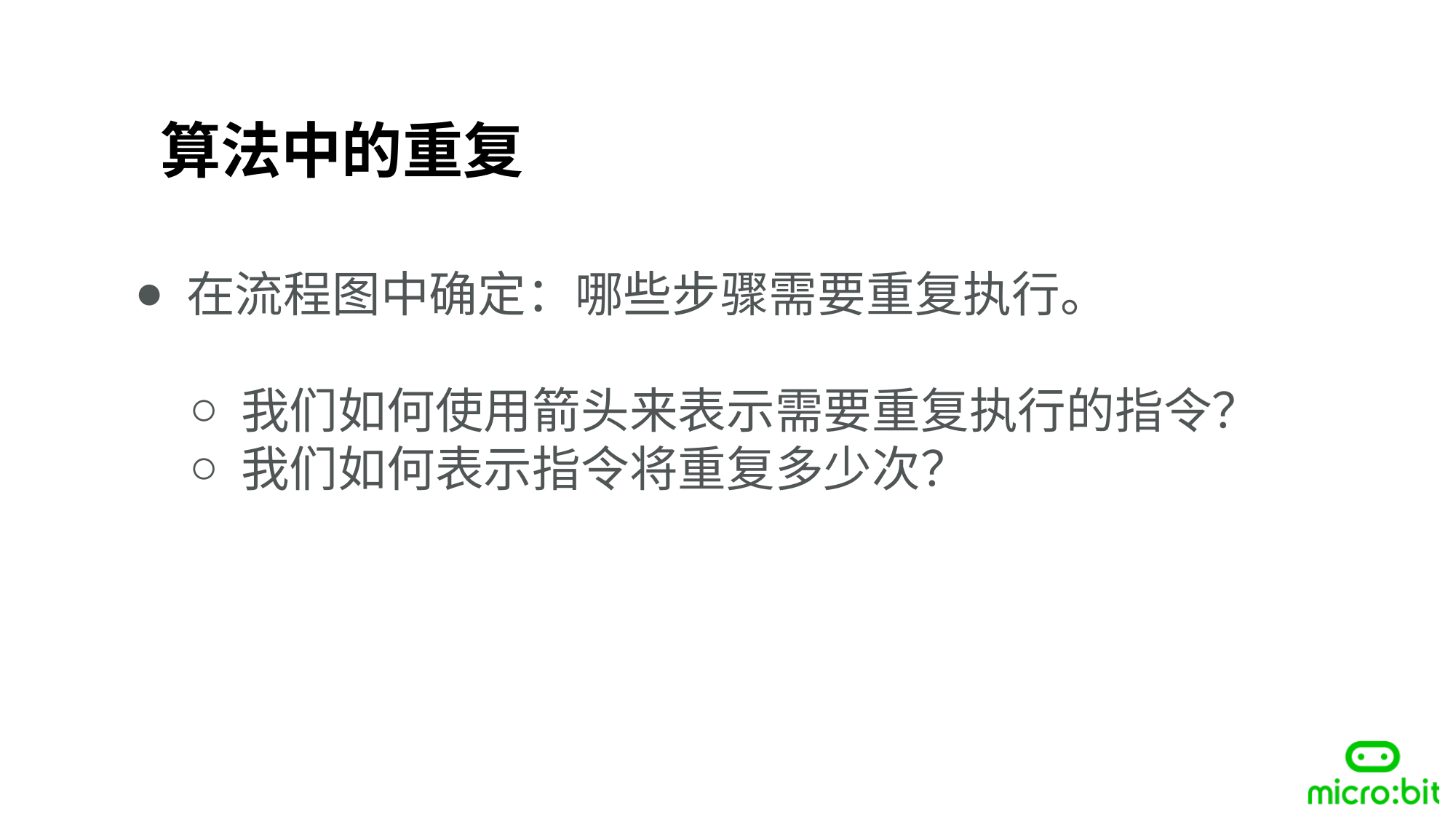

算法中的重复

在流程图中确定：哪些步骤需要重复执行。

我们如何使用箭头来表示需要重复执行的指令？
我们如何表示指令将重复多少次？